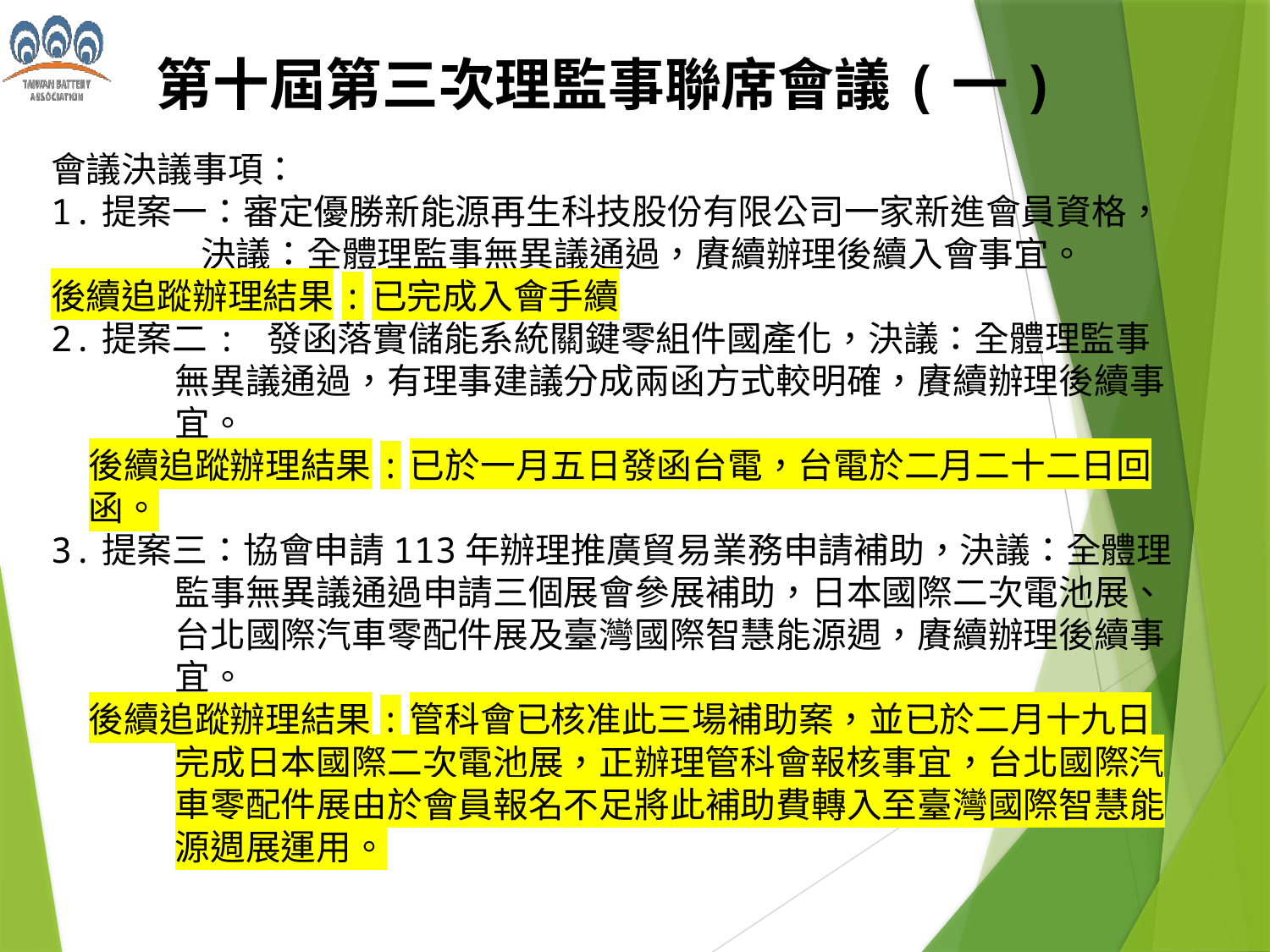

# 第十屆第三次理監事聯席會議(一)
會議決議事項：
1.提案一：審定優勝新能源再生科技股份有限公司一家新進會員資格，決議：全體理監事無異議通過，賡續辦理後續入會事宜。
後續追蹤辦理結果:已完成入會手續
2.提案二: 發函落實儲能系統關鍵零組件國產化，決議：全體理監事無異議通過，有理事建議分成兩函方式較明確，賡續辦理後續事宜。
後續追蹤辦理結果:已於一月五日發函台電，台電於二月二十二日回函。
3.提案三：協會申請113年辦理推廣貿易業務申請補助，決議：全體理監事無異議通過申請三個展會參展補助，日本國際二次電池展、台北國際汽車零配件展及臺灣國際智慧能源週，賡續辦理後續事宜。
後續追蹤辦理結果:管科會已核准此三場補助案，並已於二月十九日完成日本國際二次電池展，正辦理管科會報核事宜，台北國際汽車零配件展由於會員報名不足將此補助費轉入至臺灣國際智慧能源週展運用。